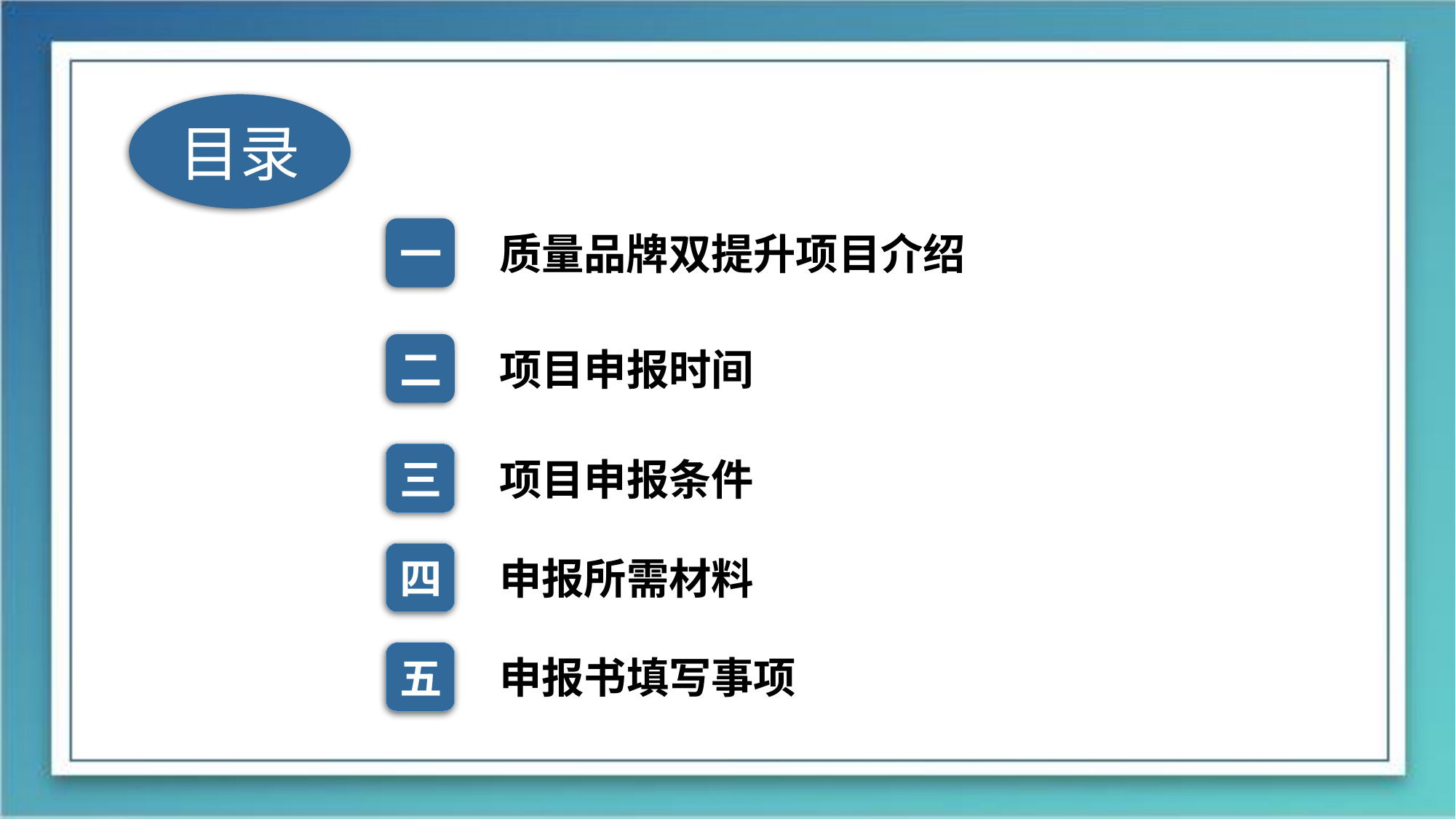

目录
一
质量品牌双提升项目介绍
项目申报时间
二
三
项目申报条件
四
申报所需材料
五
申报书填写事项